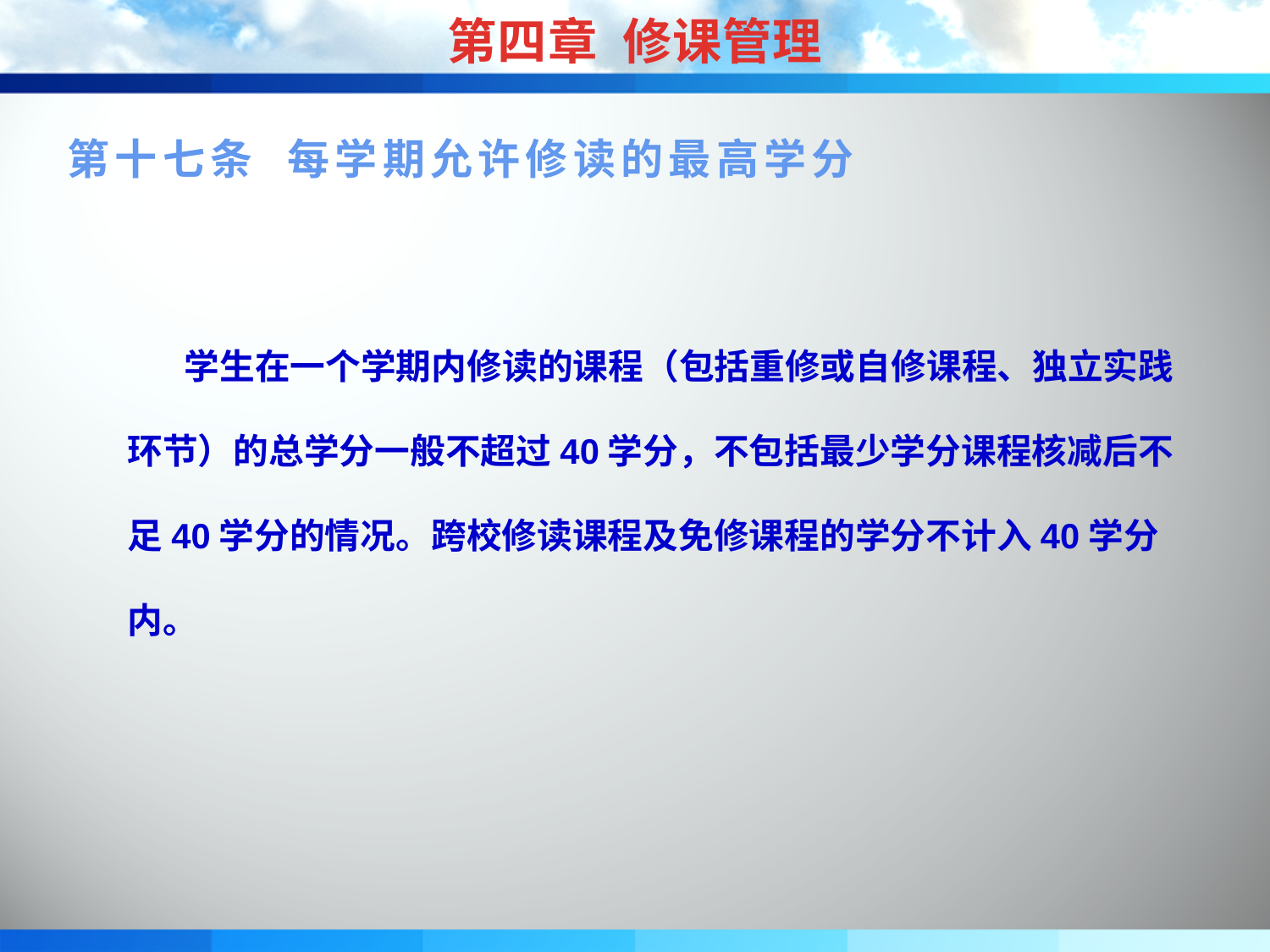

第四章  修课管理
第十七条  每学期允许修读的最高学分
      学生在一个学期内修读的课程（包括重修或自修课程、独立实践环节）的总学分一般不超过40学分，不包括最少学分课程核减后不足40学分的情况。跨校修读课程及免修课程的学分不计入40学分内。